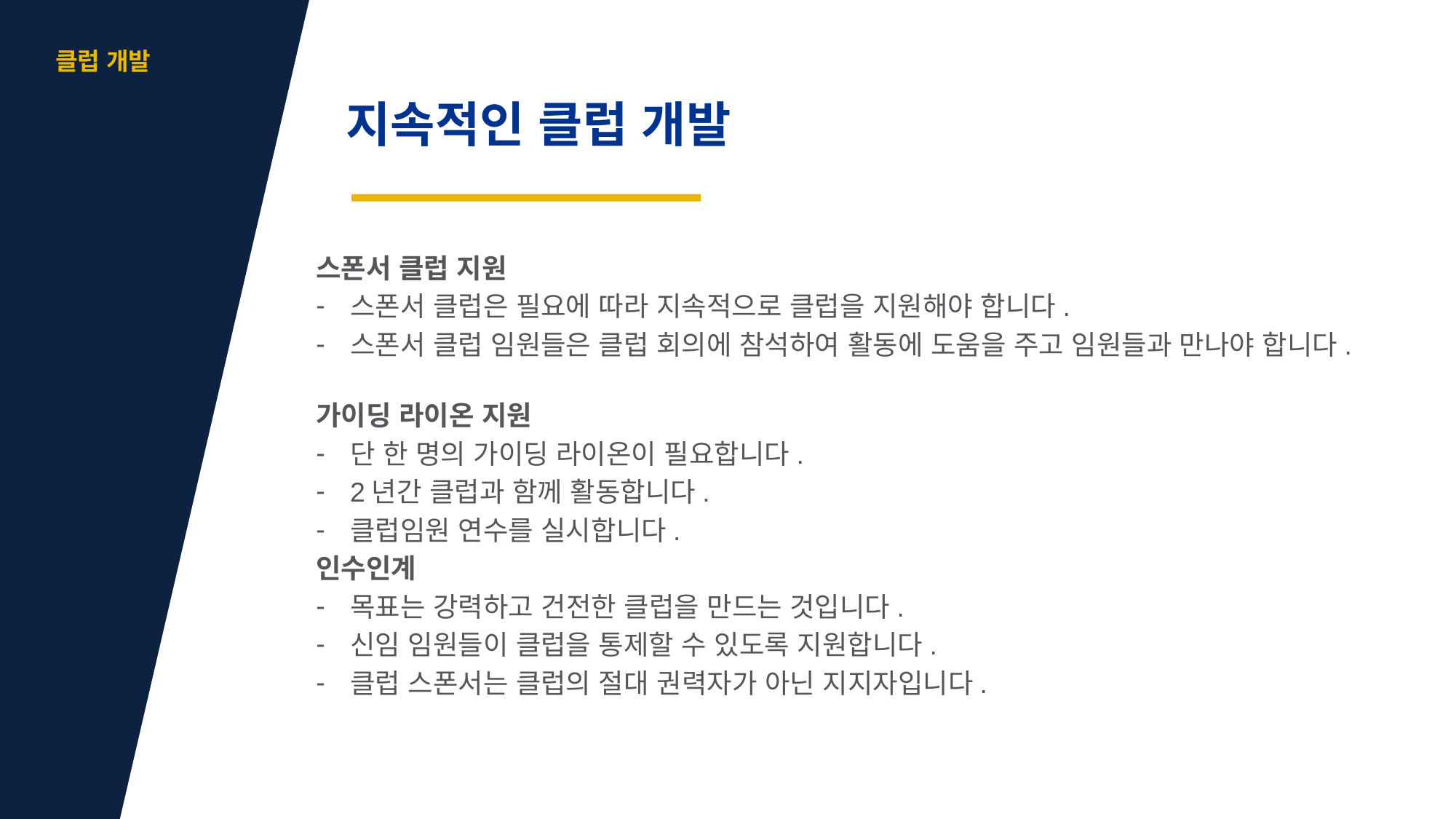

aa

클럽 개발
지속적인 클럽 개발

스폰서 클럽 지원
스폰서 클럽은 필요에 따라 지속적으로 클럽을 지원해야 합니다.
스폰서 클럽 임원들은 클럽 회의에 참석하여 활동에 도움을 주고 임원들과 만나야 합니다.
가이딩 라이온 지원
단 한 명의 가이딩 라이온이 필요합니다.
2년간 클럽과 함께 활동합니다.
클럽임원 연수를 실시합니다.
인수인계
목표는 강력하고 건전한 클럽을 만드는 것입니다.
신임 임원들이 클럽을 통제할 수 있도록 지원합니다.
클럽 스폰서는 클럽의 절대 권력자가 아닌 지지자입니다.